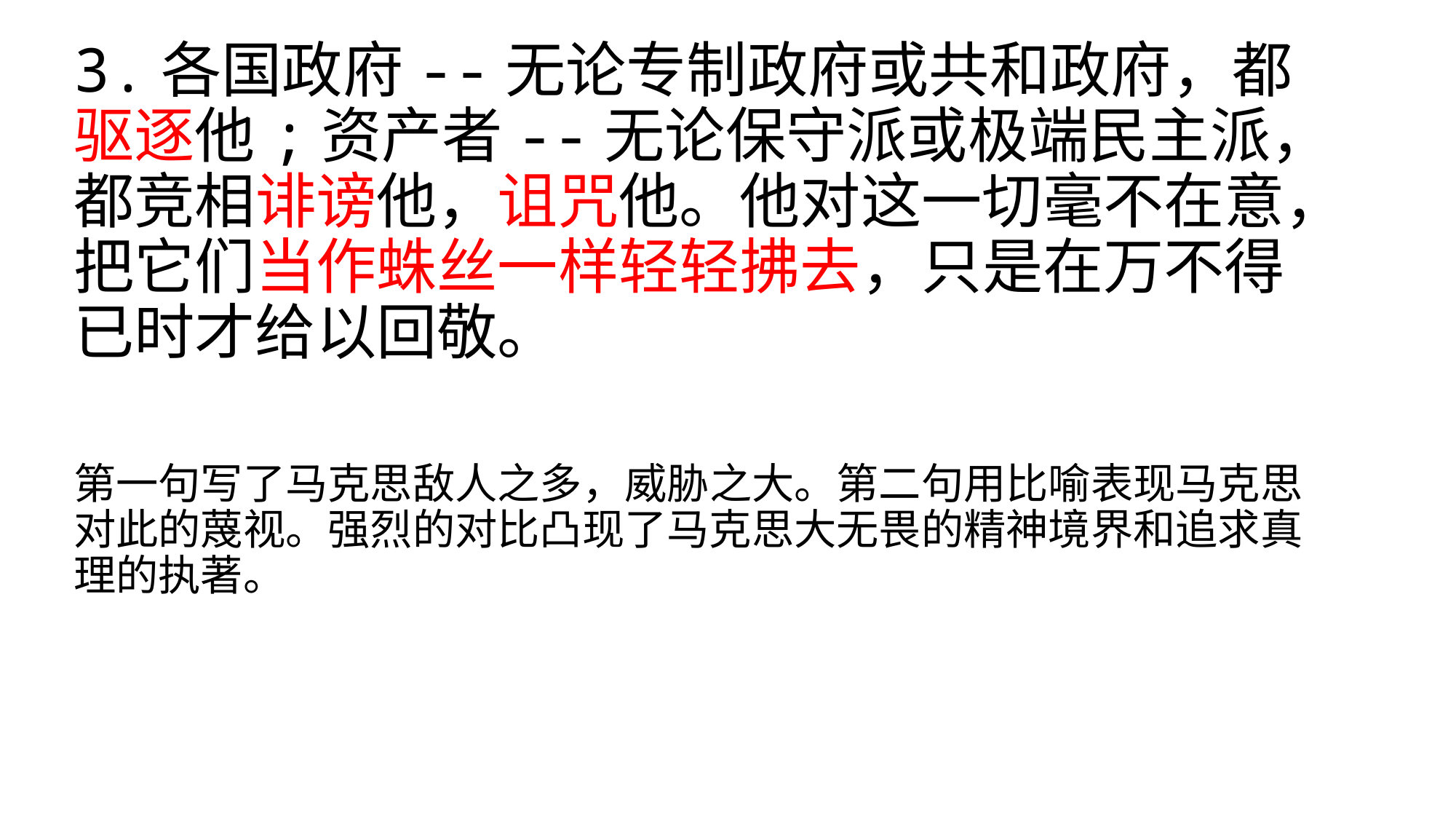

3.各国政府--无论专制政府或共和政府，都驱逐他;资产者--无论保守派或极端民主派，都竞相诽谤他，诅咒他。他对这一切毫不在意，把它们当作蛛丝一样轻轻拂去，只是在万不得已时才给以回敬。

第一句写了马克思敌人之多，威胁之大。第二句用比喻表现马克思对此的蔑视。强烈的对比凸现了马克思大无畏的精神境界和追求真理的执著。